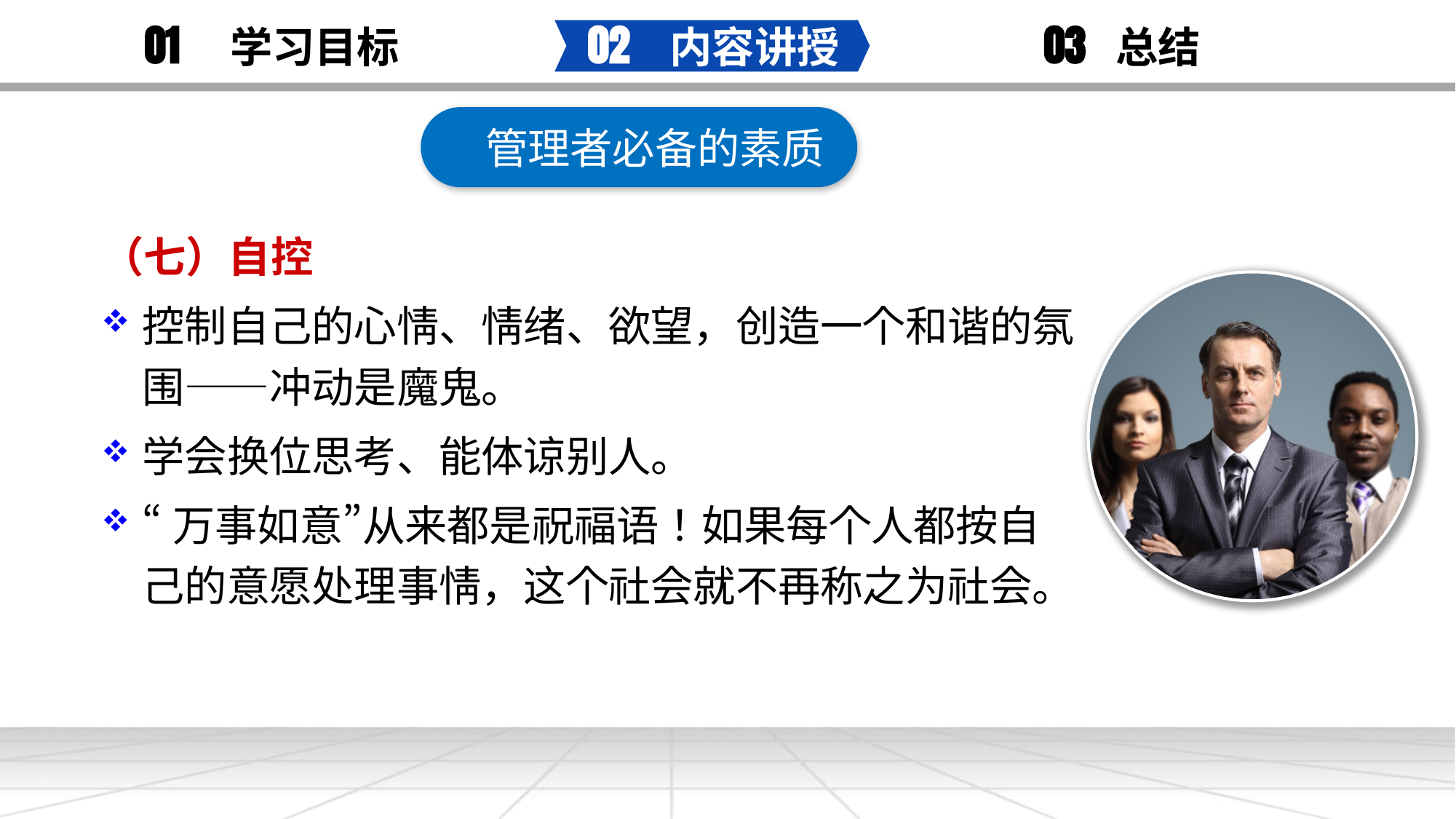

02   内容讲授
03  总结
01    学习目标

管理者必备的素质
添加
标题
（七）自控
控制自己的心情、情绪、欲望，创造一个和谐的氛围——冲动是魔鬼。
学会换位思考、能体谅别人。
“万事如意”从来都是祝福语！如果每个人都按自己的意愿处理事情，这个社会就不再称之为社会。